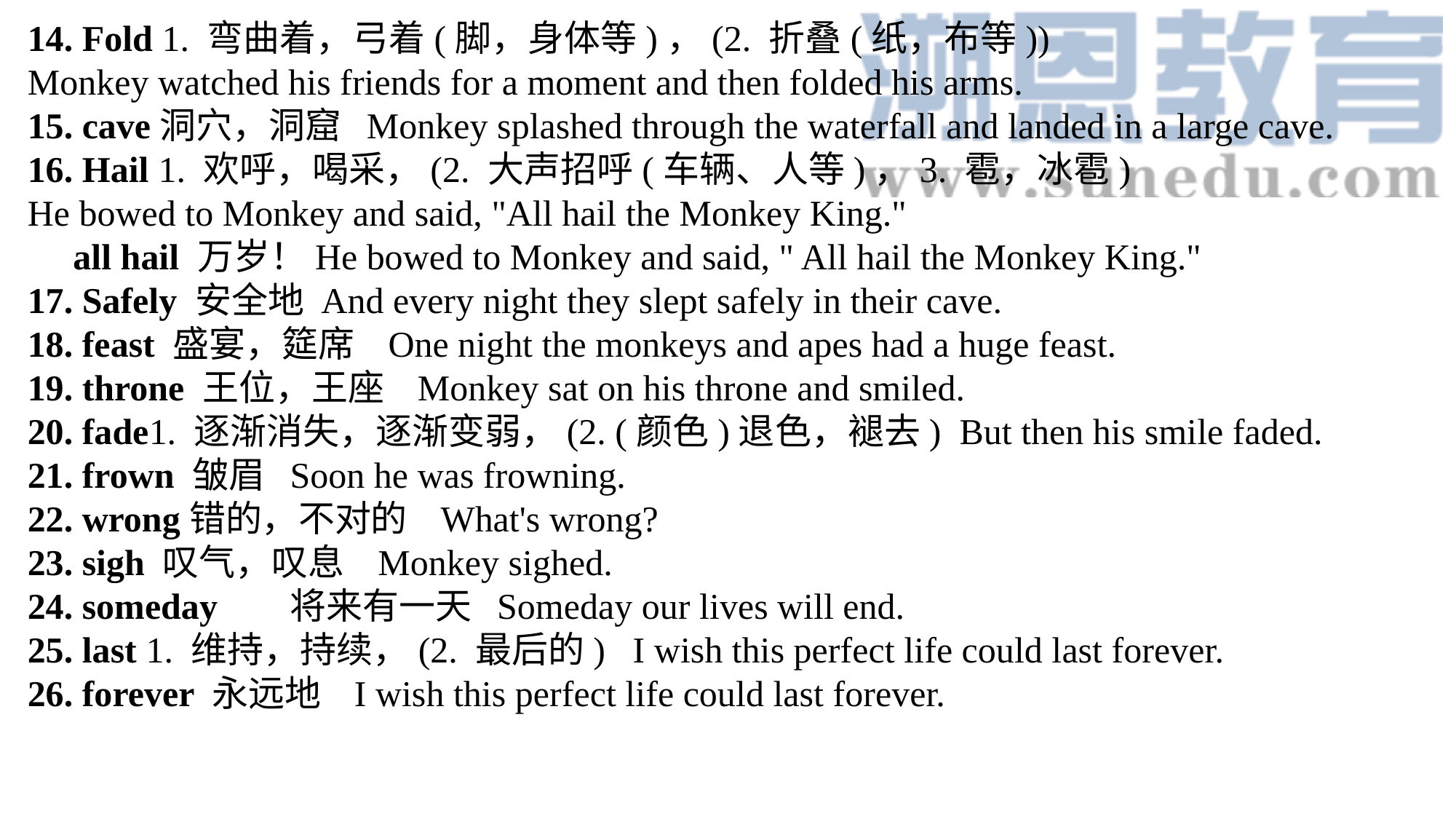

14. Fold 1. 弯曲着，⼸着(脚，⾝体等)，(2. 折叠(纸，布等))Monkey watched his friends for a moment and then folded his arms.
15. cave洞⽳，洞窟  Monkey splashed through the waterfall and landed in a large cave.
16. Hail 1. 欢呼，喝采，(2. ⼤声招呼(车辆、⼈等)，3. 雹，冰雹)He bowed to Monkey and said, "All hail the Monkey King."
     all hail 万岁！He bowed to Monkey and said, " All hail the Monkey King."
17. Safely 安全地 And every night they slept safely in their cave.
18. feast 盛宴，筵席   One night the monkeys and apes had a huge feast.
19. throne 王位，王座   Monkey sat on his throne and smiled.
20. fade1. 逐渐消失，逐渐变弱，(2. (颜⾊)退⾊，褪去)  But then his smile faded.
21. frown 皱眉  Soon he was frowning.
22. wrong错的，不对的   What's wrong?
23. sigh 叹⽓，叹息   Monkey sighed.
24. someday	将来有⼀天  Someday our lives will end.
25. last 1. 维持，持续，(2. 最后的)   I wish this perfect life could last forever.
26. forever 永远地   I wish this perfect life could last forever.